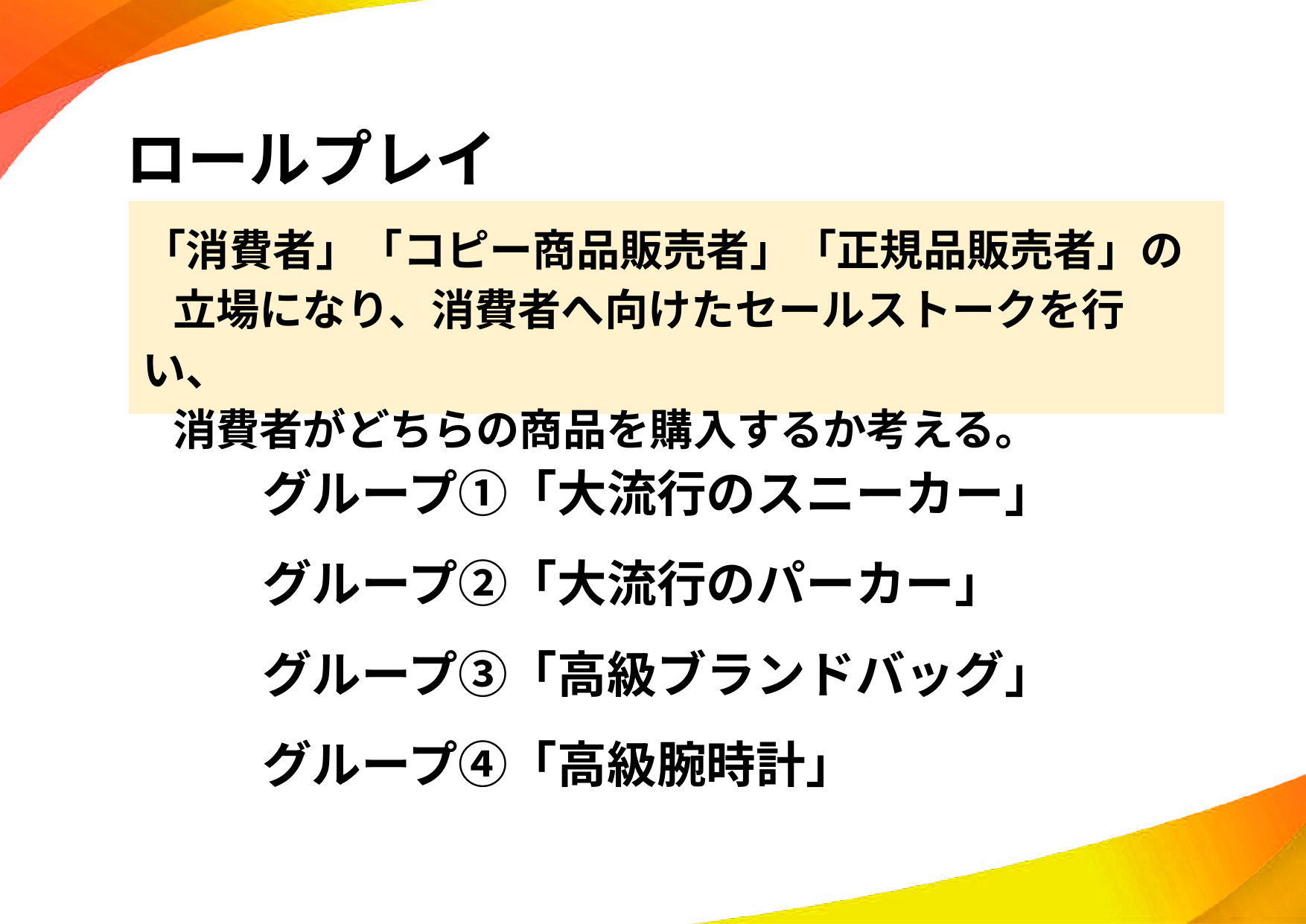

# ロールプレイ
「消費者」「コピー商品販売者」「正規品販売者」の
  立場になり、消費者へ向けたセールストークを行い、
  消費者がどちらの商品を購入するか考える。
グループ①「大流行のスニーカー」
グループ②「大流行のパーカー」
グループ③「高級ブランドバッグ」
グループ④「高級腕時計」